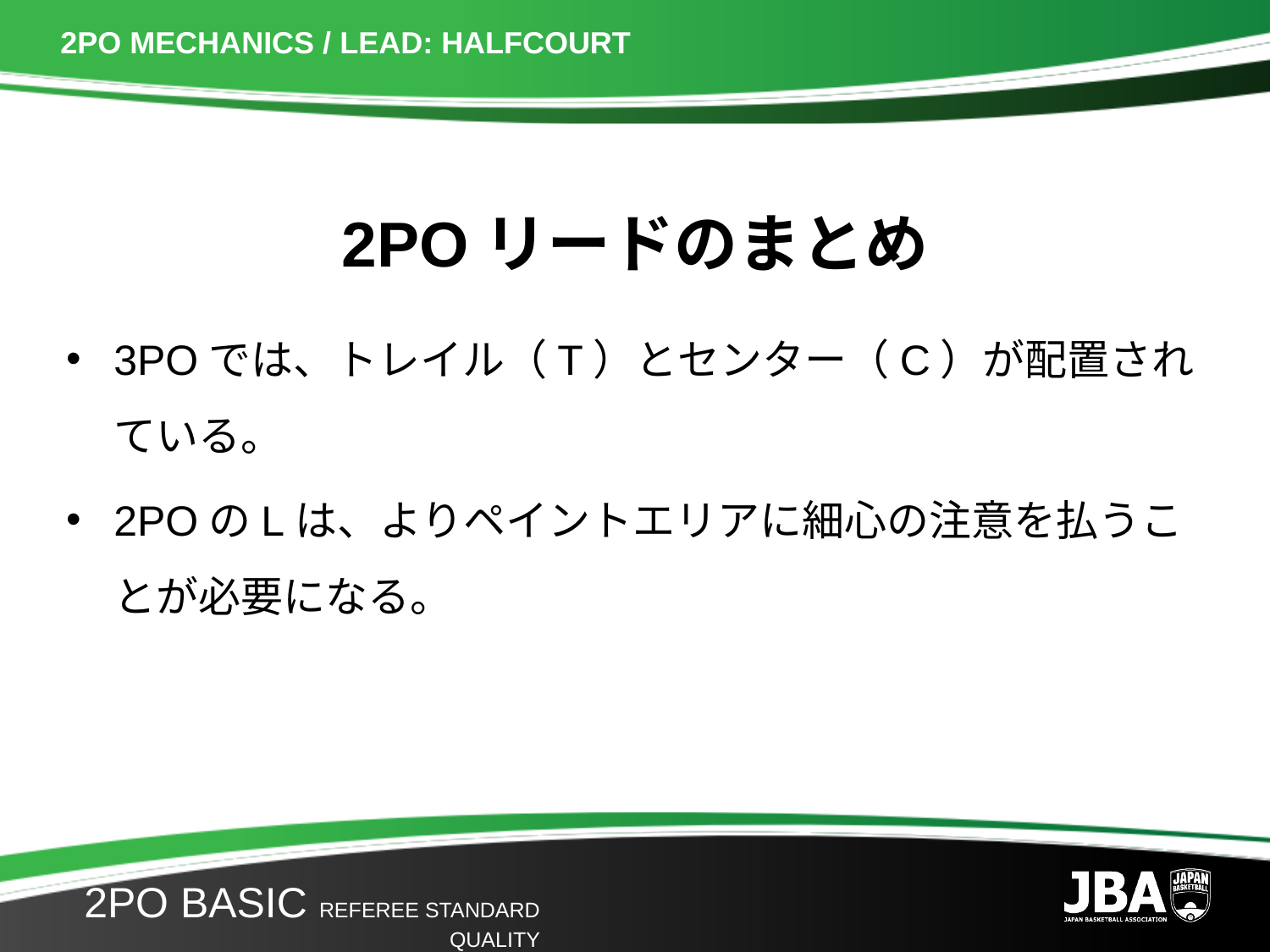

# 2PO MECHANICS / LEAD: HALFCOURT
2POリードのまとめ
3POでは、トレイル（T）とセンター（C）が配置されている。
2POのLは、よりペイントエリアに細心の注意を払うことが必要になる。